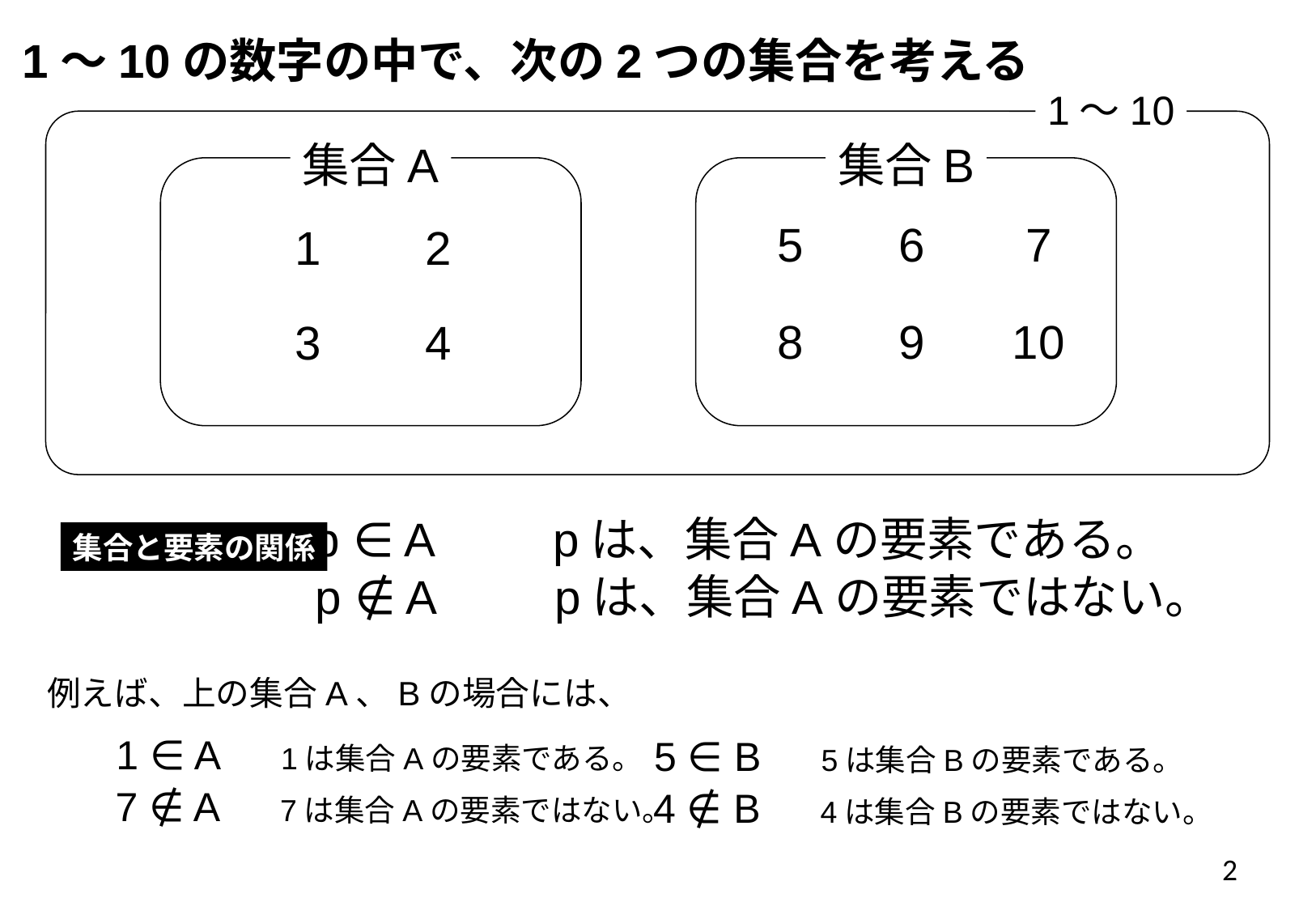

1～10の数字の中で、次の2つの集合を考える
1～10

集合A
集合B

5
6
7
8
9
10
1
2
3
4
p ∈ A　　pは、集合Aの要素である。
集合と要素の関係
p ∉ A　　pは、集合Aの要素ではない。
例えば、上の集合A、Bの場合には、
1 ∈ A　1は集合Aの要素である。
5 ∈ B　5は集合Bの要素である。
7 ∉ A　7は集合Aの要素ではない。
4 ∉ B　4は集合Bの要素ではない。
2